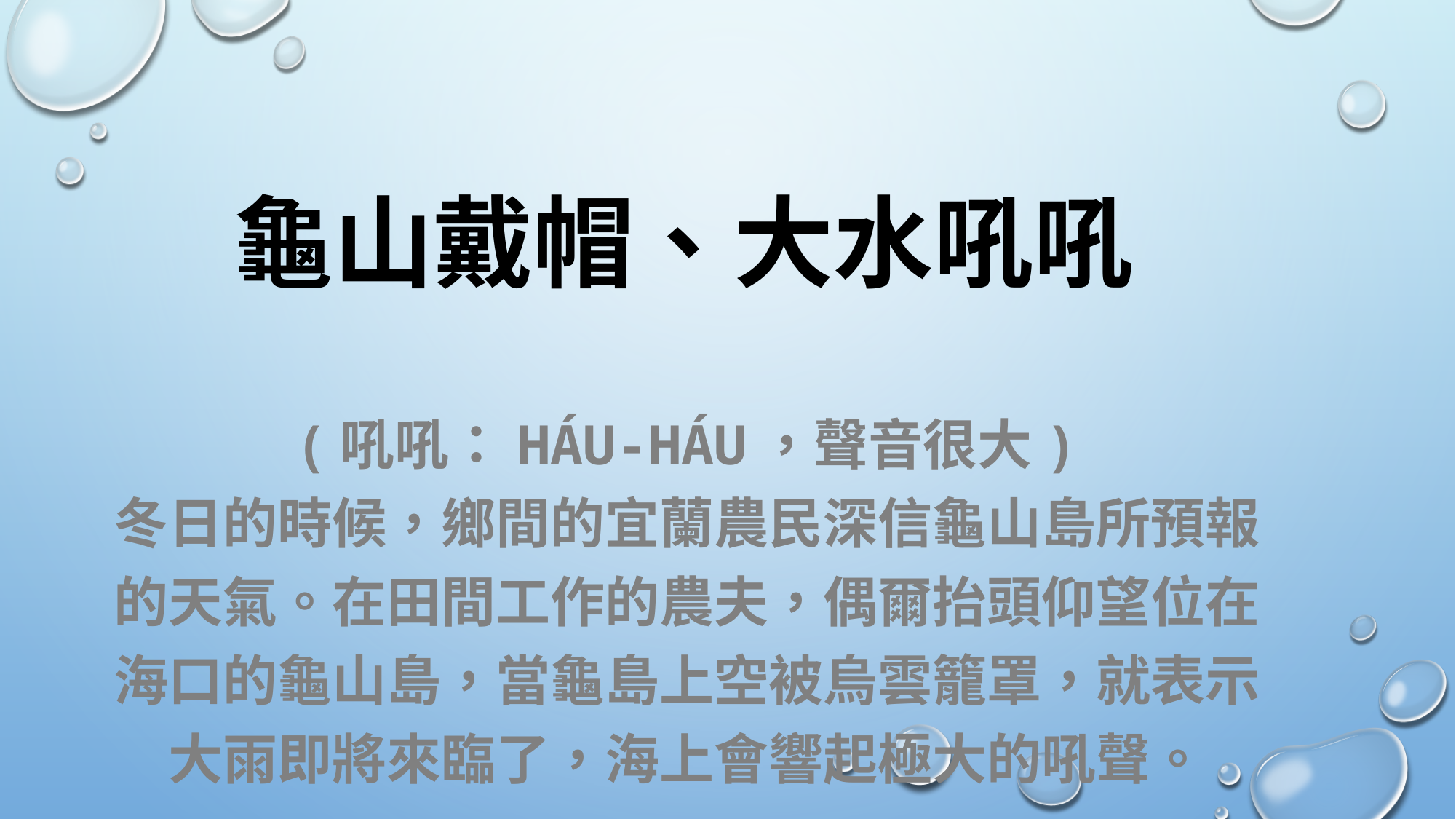

# 龜山戴帽、大水吼吼
(吼吼：Háu-háu，聲音很大)
冬日的時候，鄉間的宜蘭農民深信龜山島所預報的天氣。在田間工作的農夫，偶爾抬頭仰望位在海口的龜山島，當龜島上空被烏雲籠罩，就表示大雨即將來臨了，海上會響起極大的吼聲。